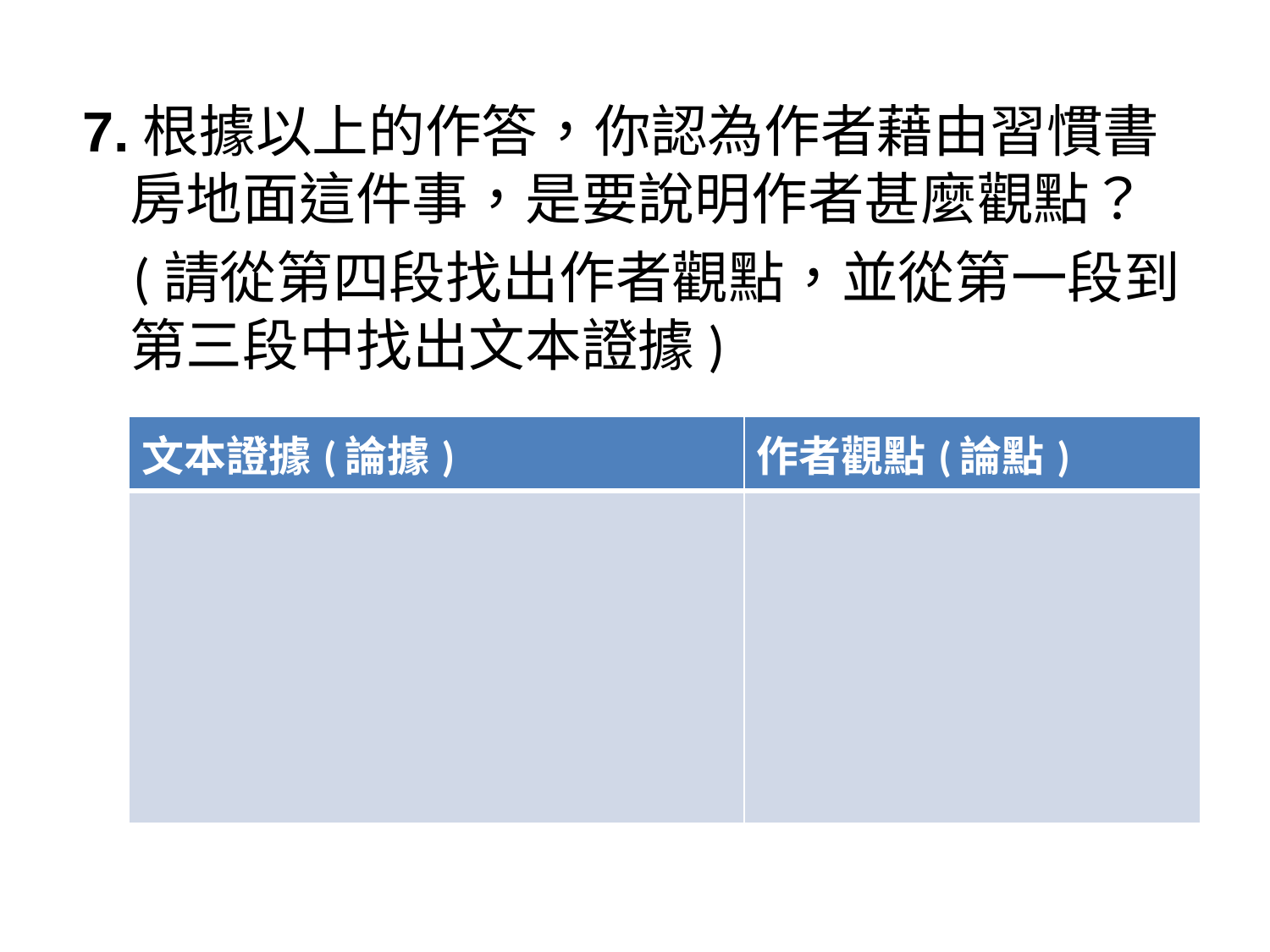

7.根據以上的作答，你認為作者藉由習慣書房地面這件事，是要說明作者甚麼觀點？
    (請從第四段找出作者觀點，並從第一段到第三段中找出文本證據)

| 文本證據(論據) | 作者觀點(論點) |
| --- | --- |
|  |  |